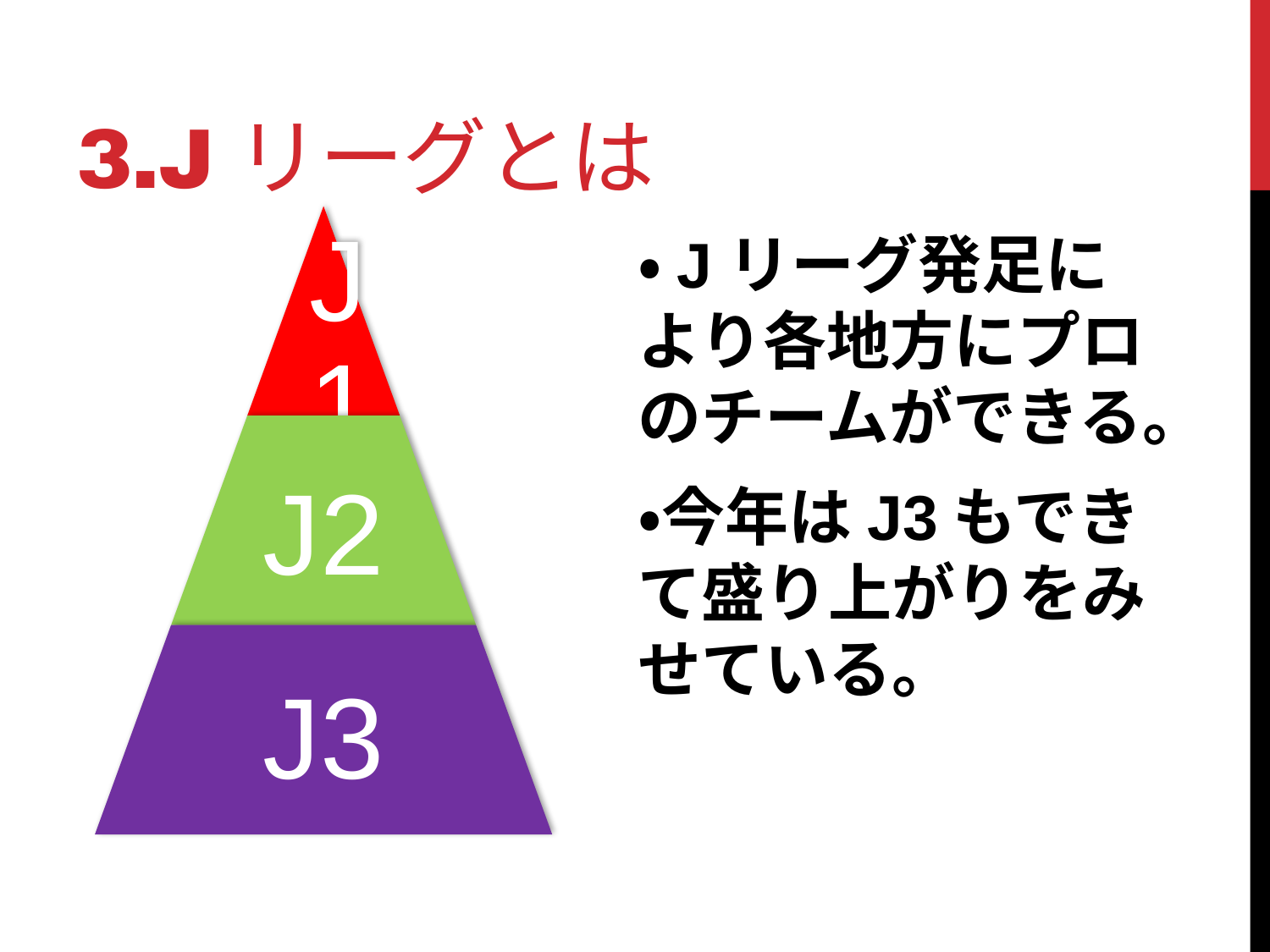

# 3.jリーグとは
J1
J2
J3
・Jリーグ発足により各地方にプロのチームができる。
・今年はJ3もできて盛り上がりをみせている。